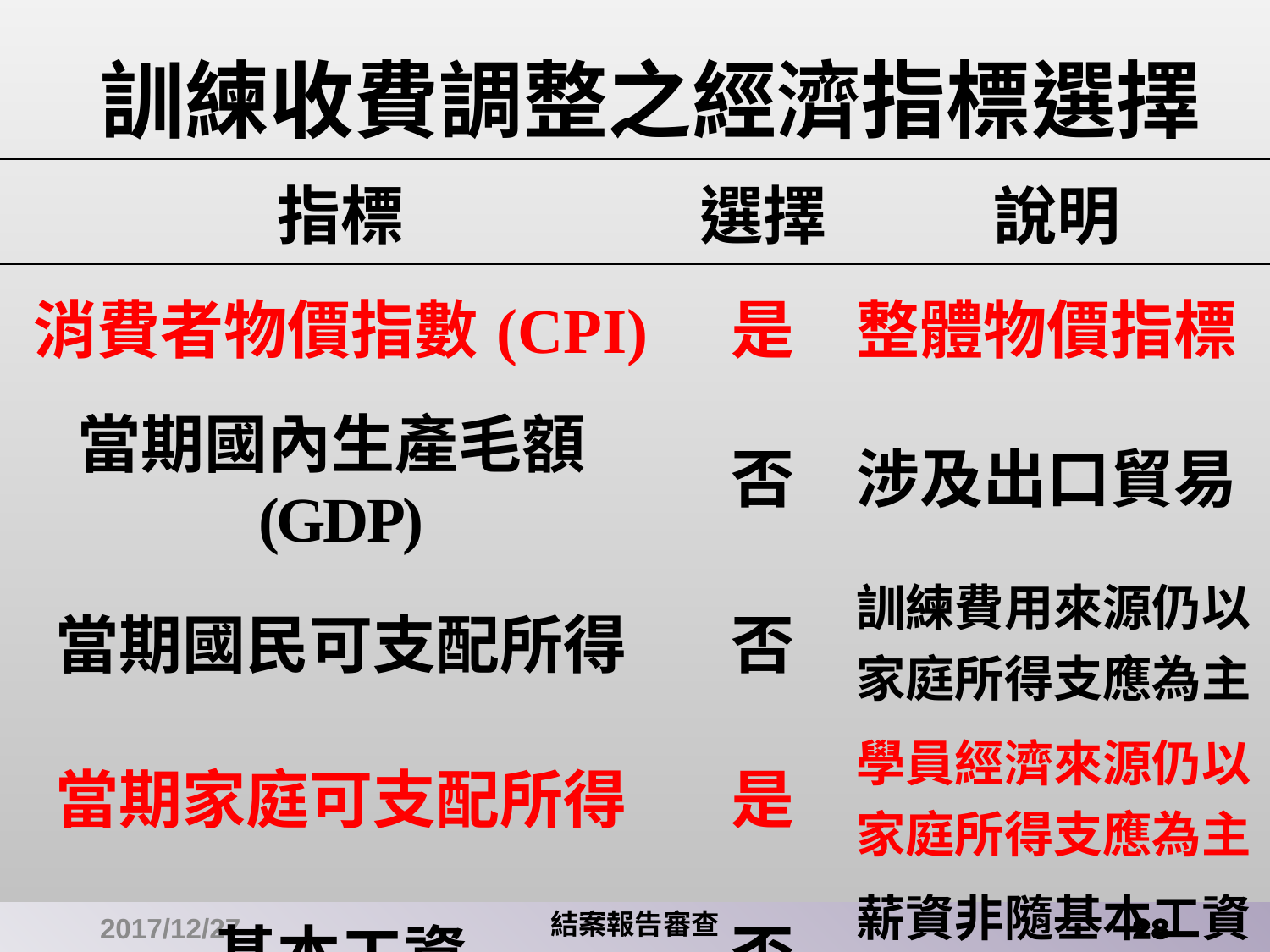

# 訓練收費調整之經濟指標選擇
| 指標 | 選擇 | 說明 |
| --- | --- | --- |
| 消費者物價指數(CPI) | 是 | 整體物價指標 |
| 當期國內生產毛額(GDP) | 否 | 涉及出口貿易 |
| 當期國民可支配所得 | 否 | 訓練費用來源仍以家庭所得支應為主 |
| 當期家庭可支配所得 | 是 | 學員經濟來源仍以家庭所得支應為主 |
| 基本工資 | 否 | 薪資非隨基本工資 調幅成長 |
2017/12/27
結案報告審查
28